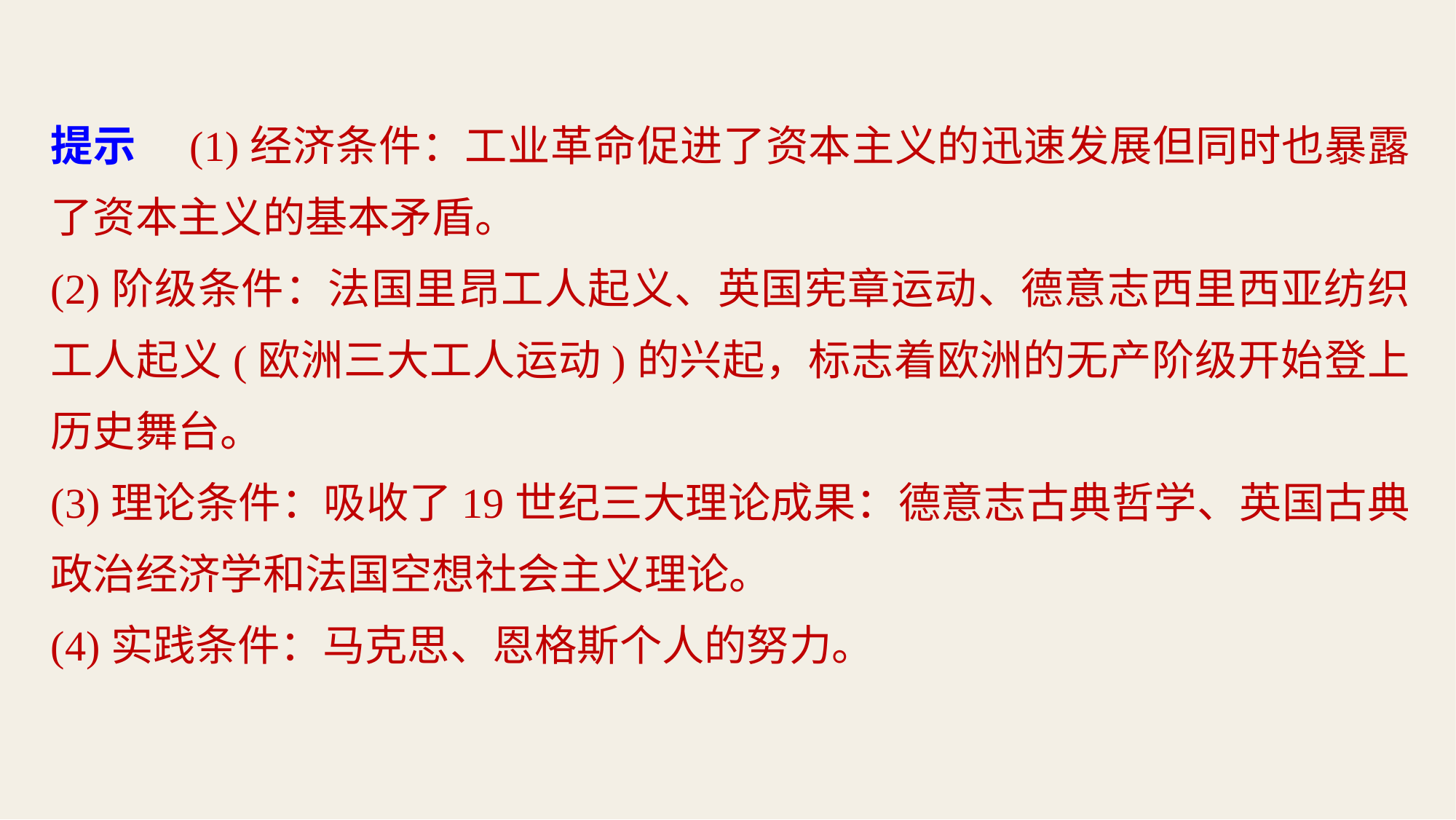

提示　(1)经济条件：工业革命促进了资本主义的迅速发展但同时也暴露了资本主义的基本矛盾。
(2)阶级条件：法国里昂工人起义、英国宪章运动、德意志西里西亚纺织工人起义(欧洲三大工人运动)的兴起，标志着欧洲的无产阶级开始登上历史舞台。
(3)理论条件：吸收了19世纪三大理论成果：德意志古典哲学、英国古典政治经济学和法国空想社会主义理论。
(4)实践条件：马克思、恩格斯个人的努力。